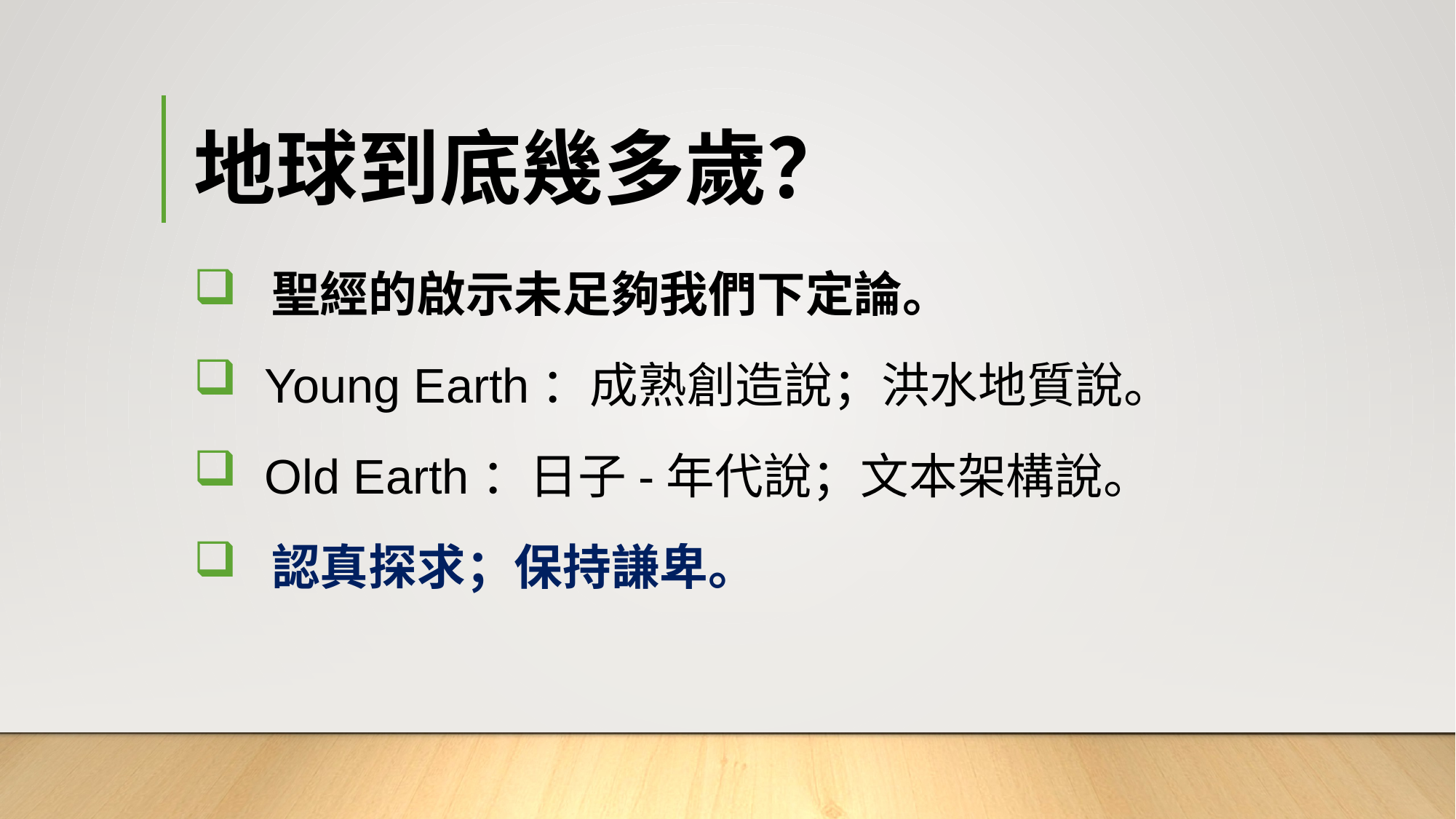

# 地球到底幾多歲？
  聖經的啟示未足夠我們下定論。
  Young Earth：成熟創造說；洪水地質說。
  Old Earth：日子-年代說；文本架構說。
  認真探求；保持謙卑。